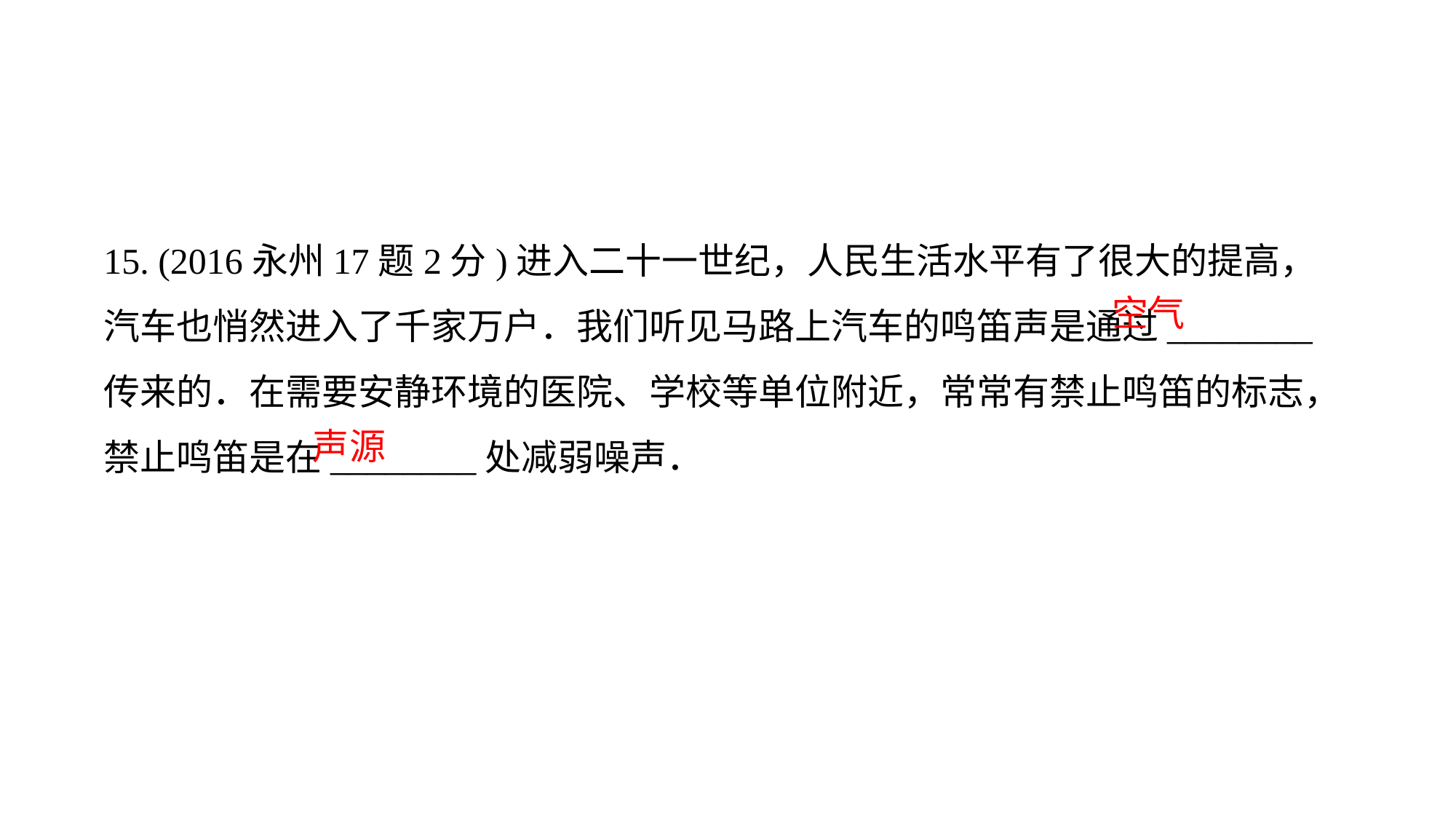

15. (2016永州17题2分)进入二十一世纪，人民生活水平有了很大的提高，汽车也悄然进入了千家万户．我们听见马路上汽车的鸣笛声是通过________传来的．在需要安静环境的医院、学校等单位附近，常常有禁止鸣笛的标志，禁止鸣笛是在________处减弱噪声．
空气
声源